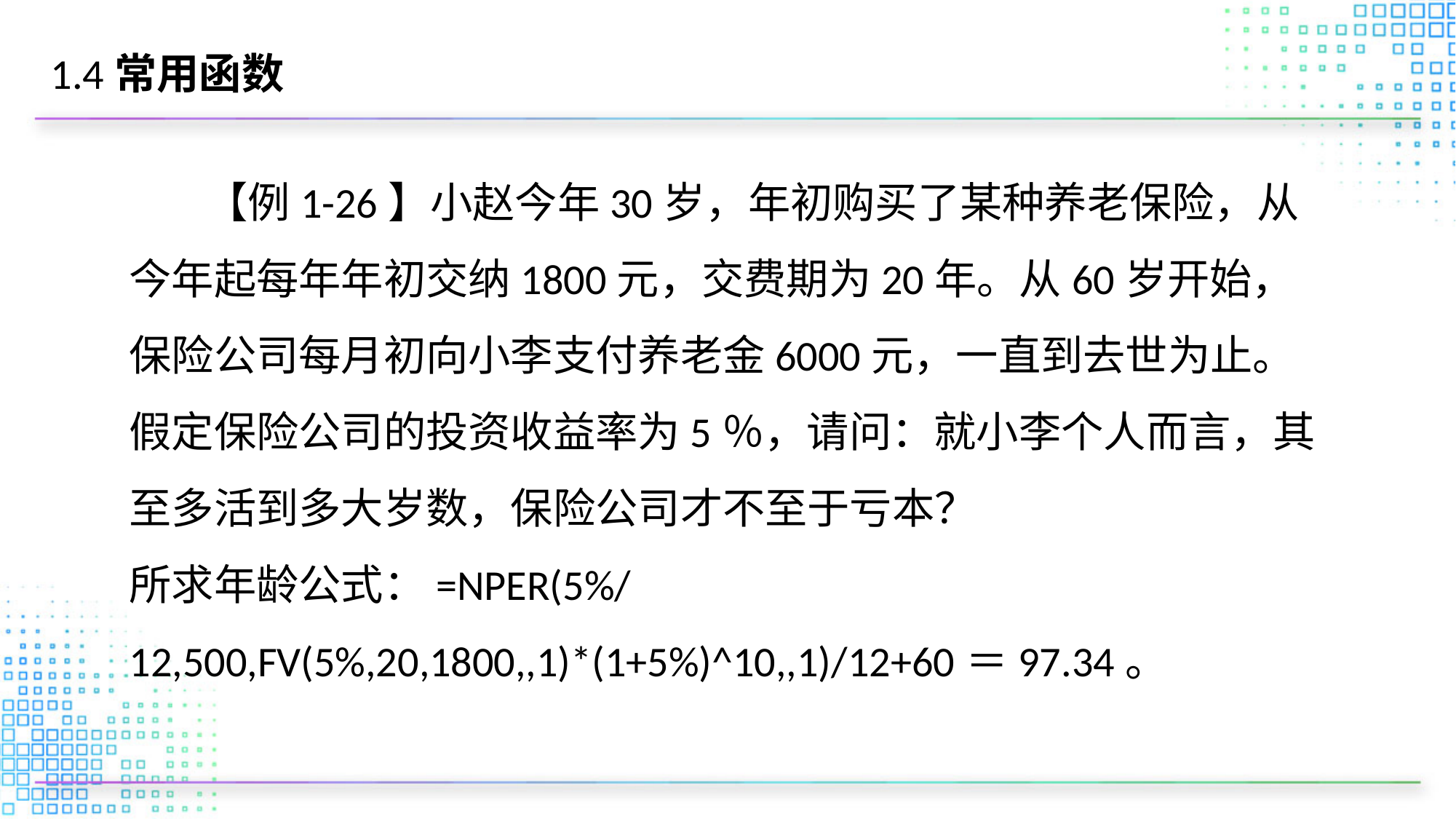

# 1.4常用函数
       【例1-26】小赵今年30岁，年初购买了某种养老保险，从今年起每年年初交纳1800元，交费期为20年。从60岁开始，保险公司每月初向小李支付养老金6000元，一直到去世为止。假定保险公司的投资收益率为5％，请问：就小李个人而言，其至多活到多大岁数，保险公司才不至于亏本？
所求年龄公式：=NPER(5%/12,500,FV(5%,20,1800,,1)*(1+5%)^10,,1)/12+60＝97.34。